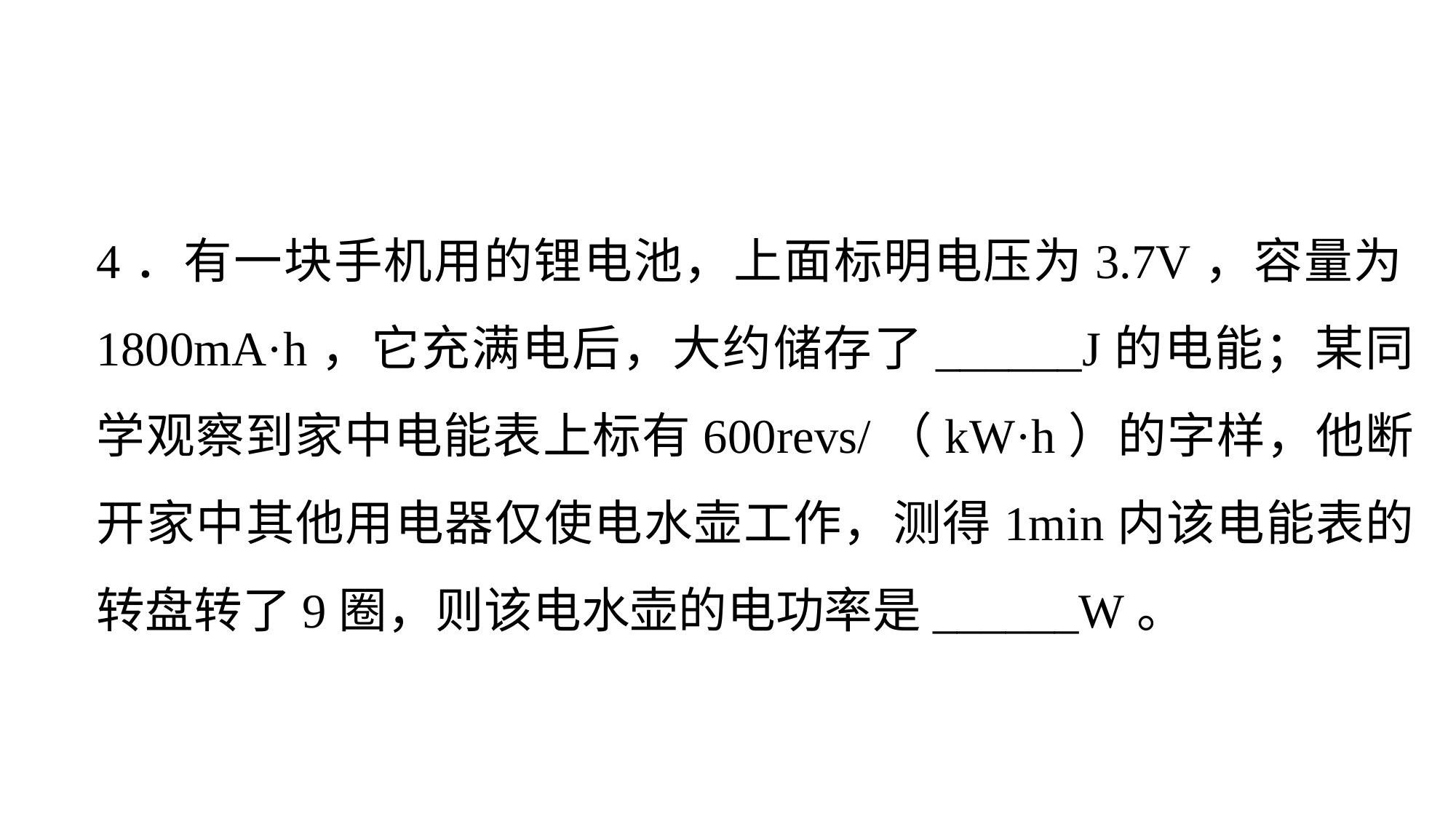

4．有一块手机用的锂电池，上面标明电压为3.7V，容量为1800mA·h，它充满电后，大约储存了______J的电能；某同学观察到家中电能表上标有600revs/（kW·h）的字样，他断开家中其他用电器仅使电水壶工作，测得1min内该电能表的转盘转了9圈，则该电水壶的电功率是______W。